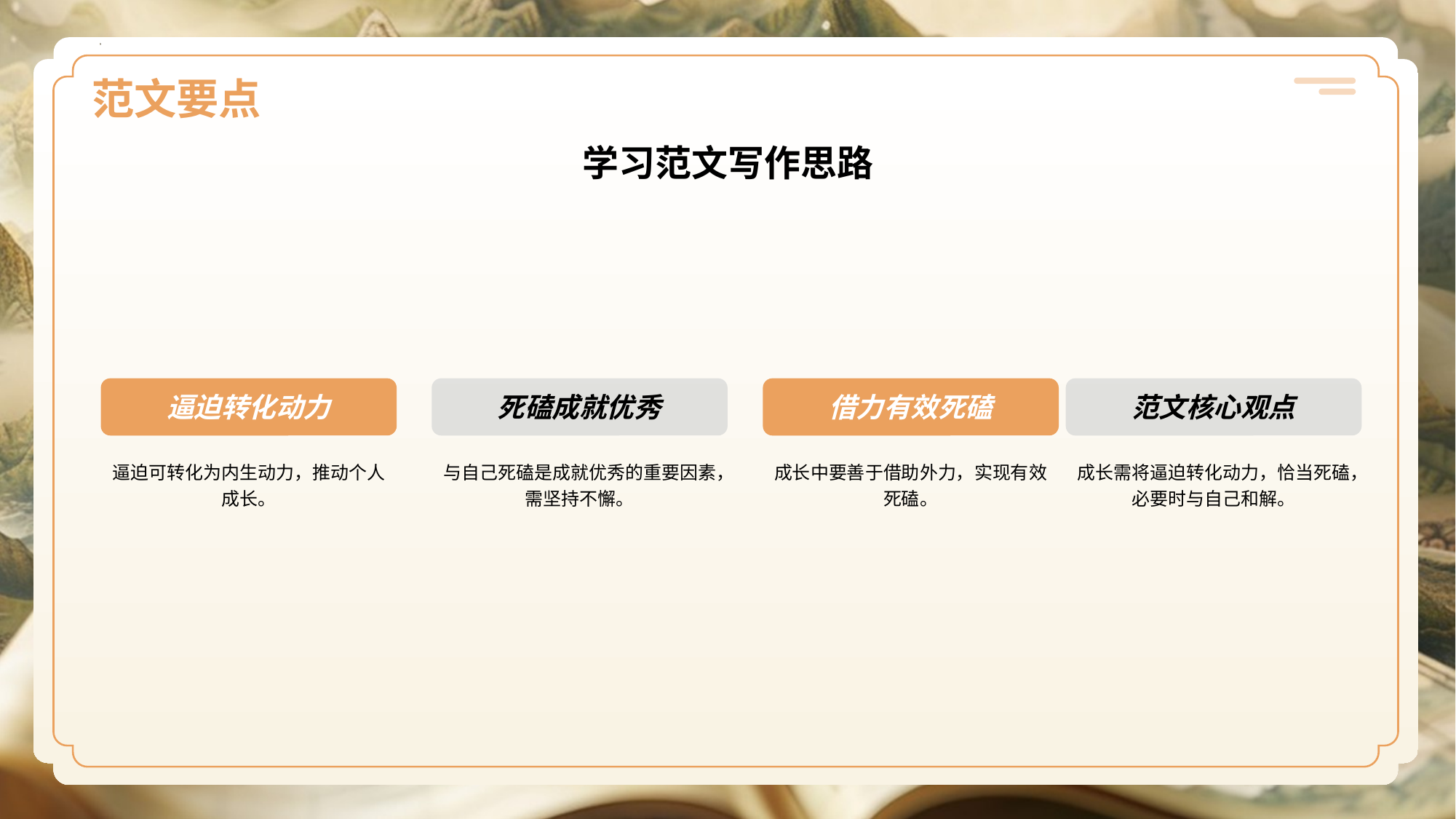

# 范文要点
学习范文写作思路
逼迫转化动力
逼迫可转化为内生动力，推动个人成长。
死磕成就优秀
与自己死磕是成就优秀的重要因素，需坚持不懈。
借力有效死磕
成长中要善于借助外力，实现有效死磕。
范文核心观点
成长需将逼迫转化动力，恰当死磕，必要时与自己和解。